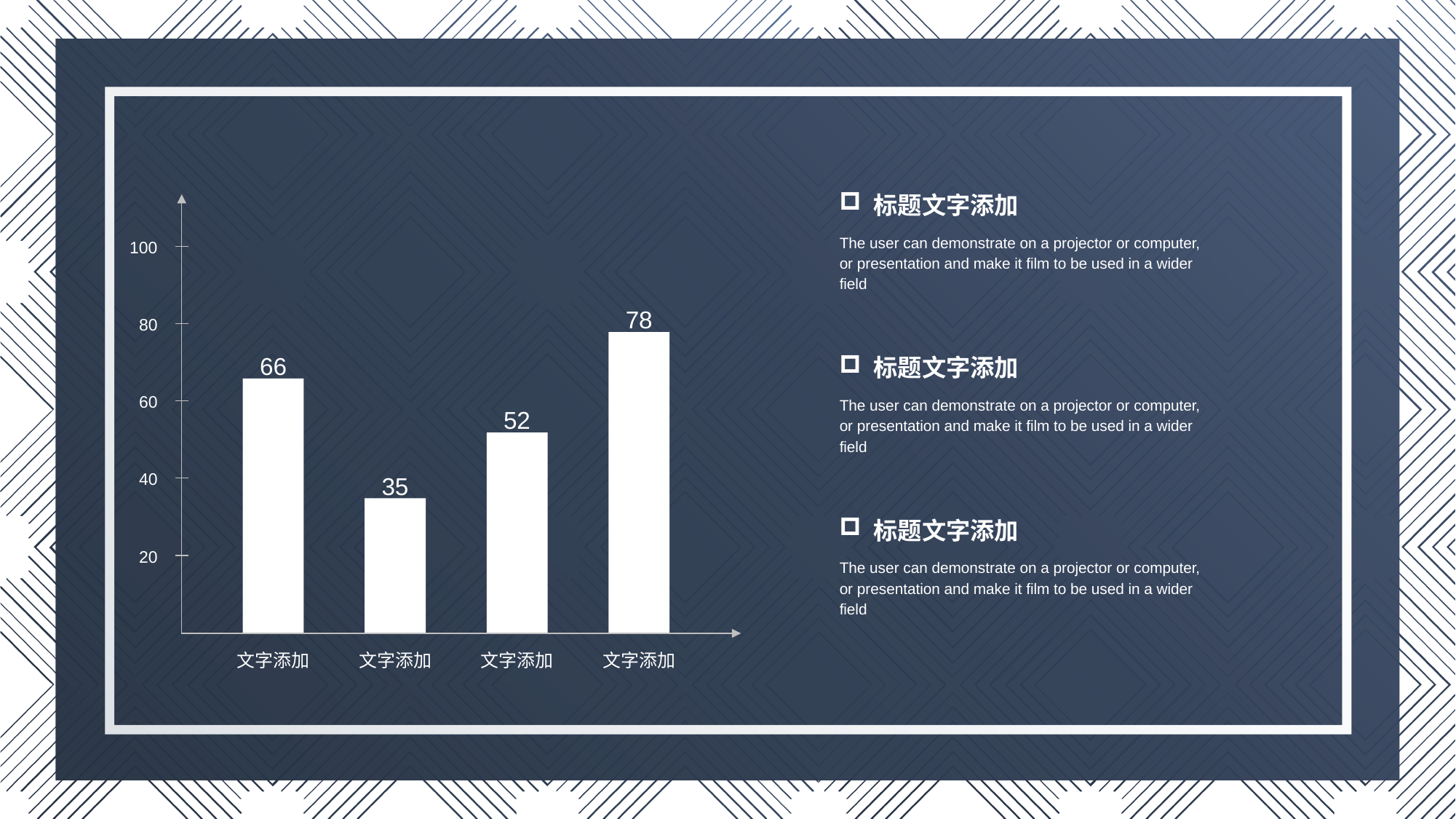

标题文字添加
The user can demonstrate on a projector or computer, or presentation and make it film to be used in a wider field

100
80
78
66
60
52
40
35
20
文字添加
文字添加
文字添加
文字添加
标题文字添加
The user can demonstrate on a projector or computer, or presentation and make it film to be used in a wider field
标题文字添加
The user can demonstrate on a projector or computer, or presentation and make it film to be used in a wider field